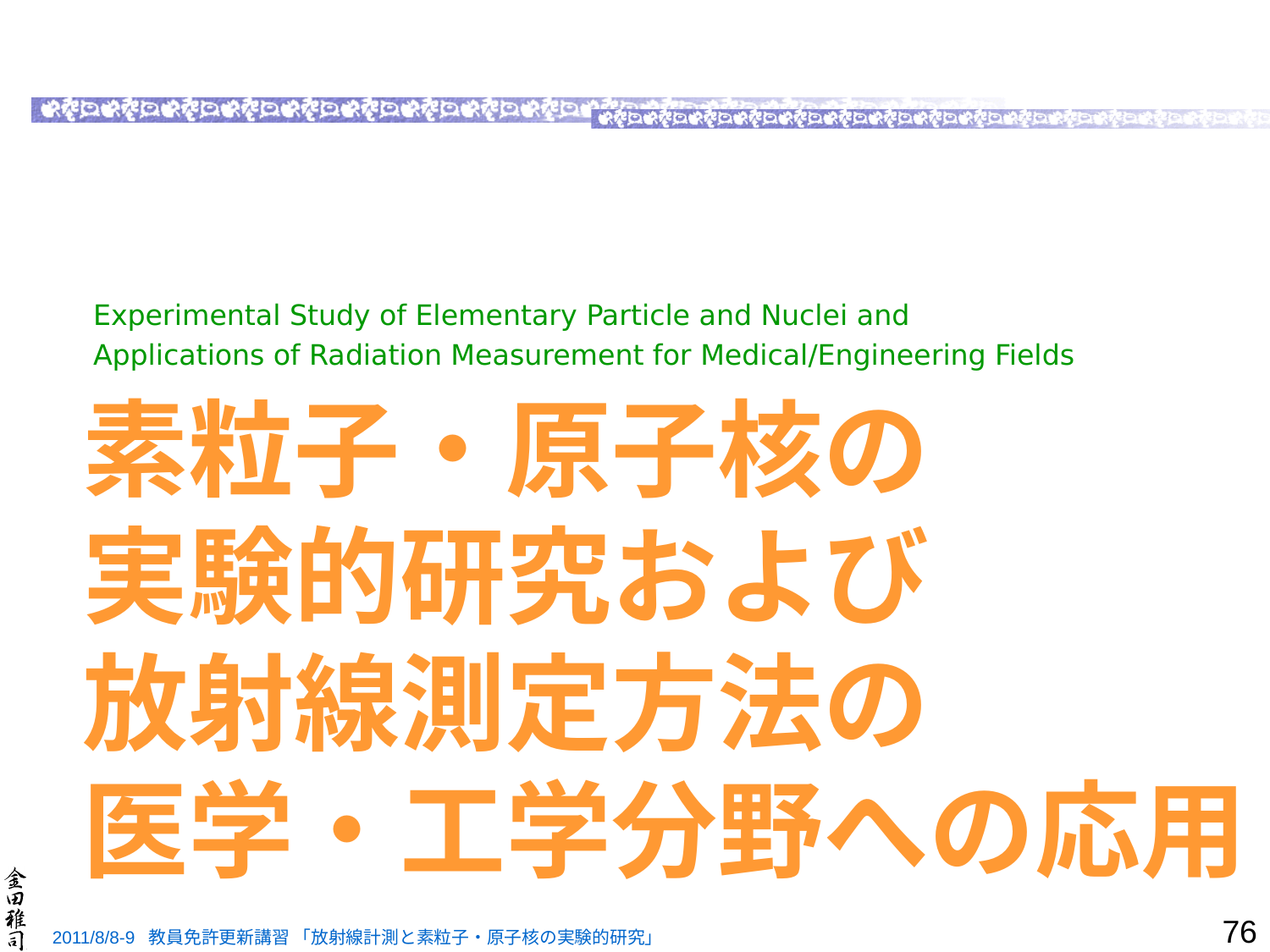

Experimental Study of Elementary Particle and Nuclei and
Applications of Radiation Measurement for Medical/Engineering Fields
# 素粒子・原子核の 実験的研究および 放射線測定方法の 医学・工学分野への応用
76
2011/8/8-9  教員免許更新講習 「放射線計測と素粒子・原子核の実験的研究」